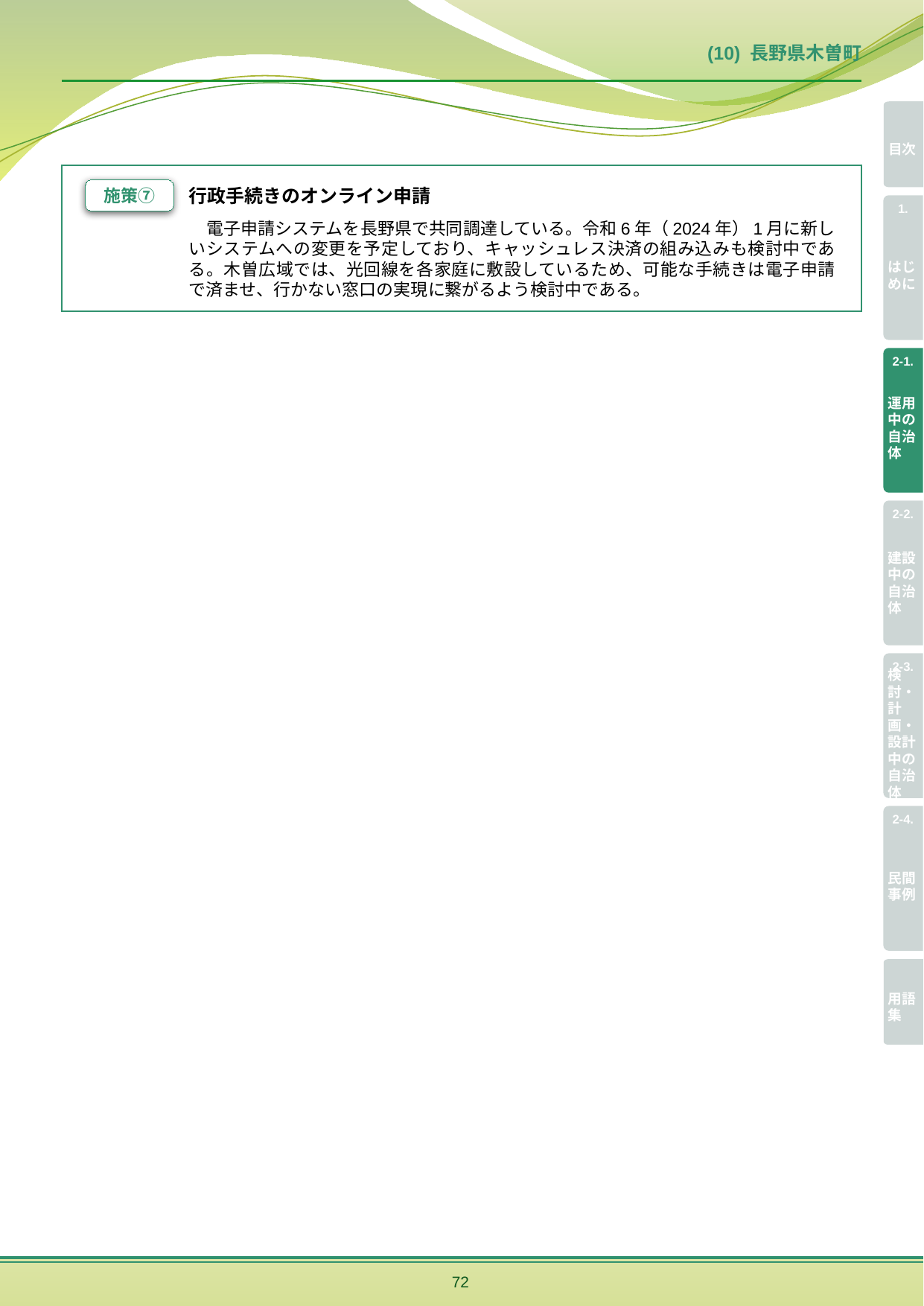

(10) 長野県木曽町

施策⑦
行政手続きのオンライン申請
電子申請システムを長野県で共同調達している。令和6年（2024年）1月に新しいシステムへの変更を予定しており、キャッシュレス決済の組み込みも検討中である。木曽広域では、光回線を各家庭に敷設しているため、可能な手続きは電子申請で済ませ、行かない窓口の実現に繋がるよう検討中である。
72